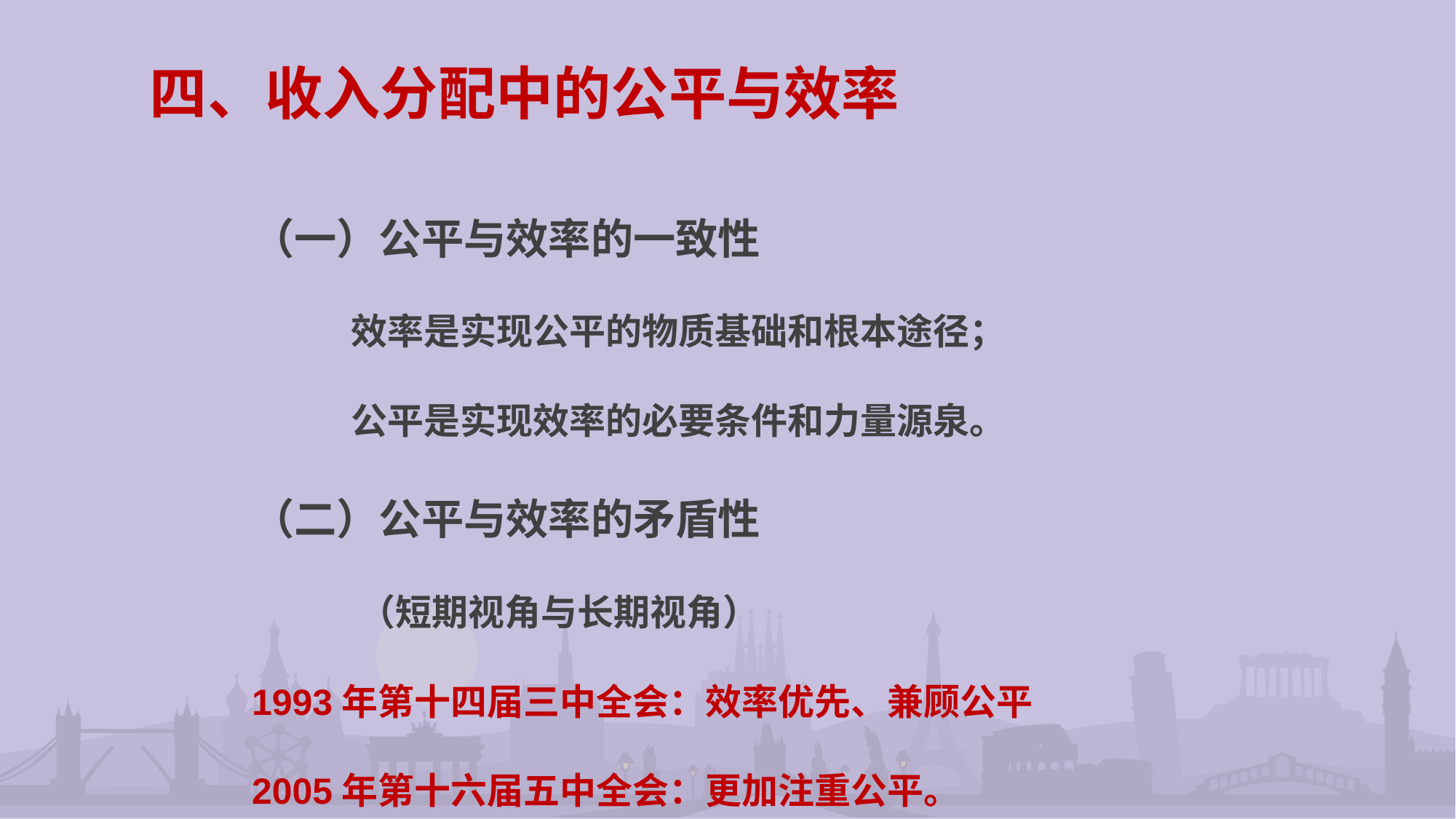

# 四、收入分配中的公平与效率
（一）公平与效率的一致性
           效率是实现公平的物质基础和根本途径；
           公平是实现效率的必要条件和力量源泉。
（二）公平与效率的矛盾性
            （短期视角与长期视角）
1993年第十四届三中全会：效率优先、兼顾公平
2005年第十六届五中全会：更加注重公平。